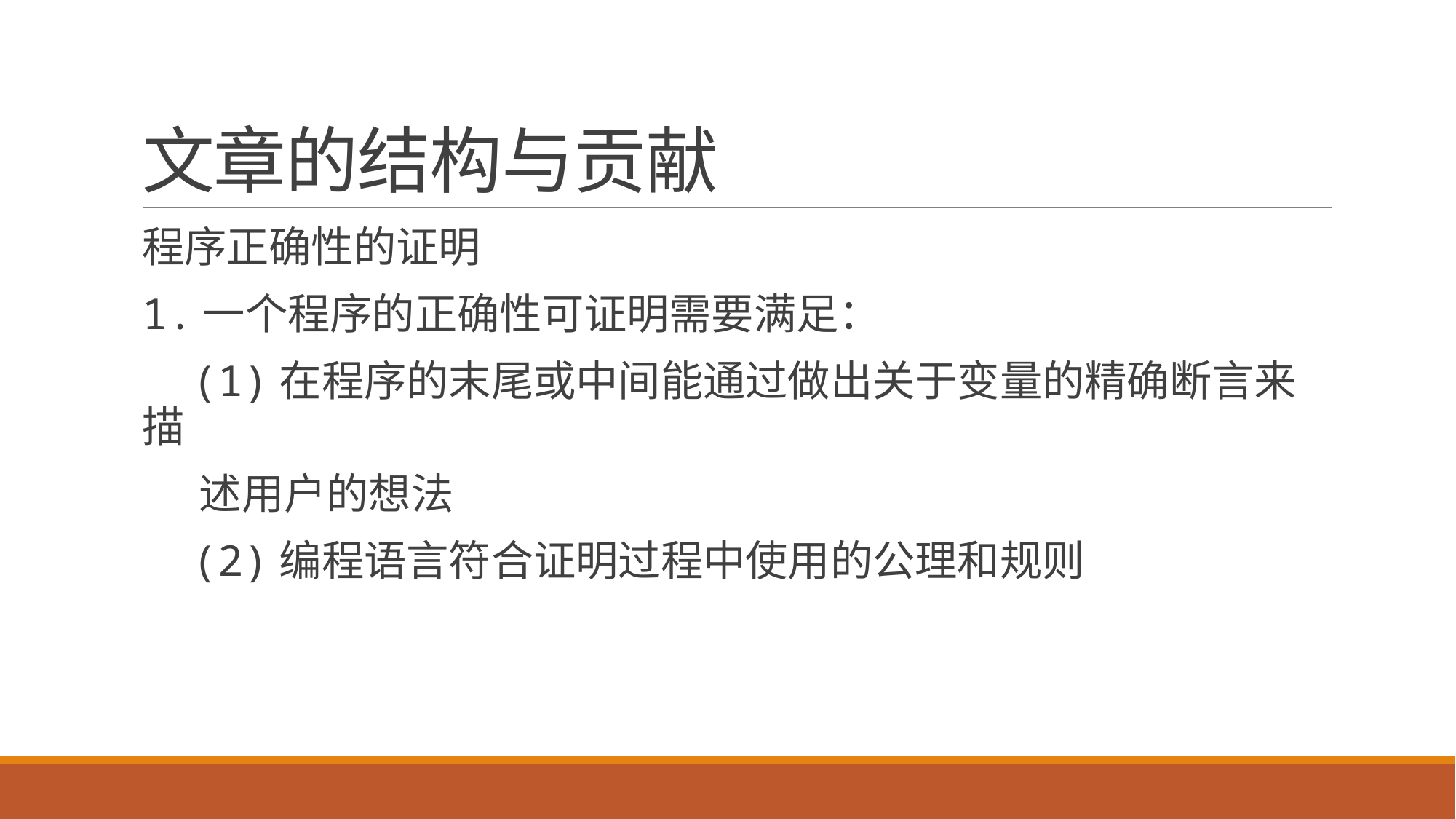

# 文章的结构与贡献
程序正确性的证明
1.一个程序的正确性可证明需要满足：
  (1)在程序的末尾或中间能通过做出关于变量的精确断言来描
     述用户的想法
  (2)编程语言符合证明过程中使用的公理和规则